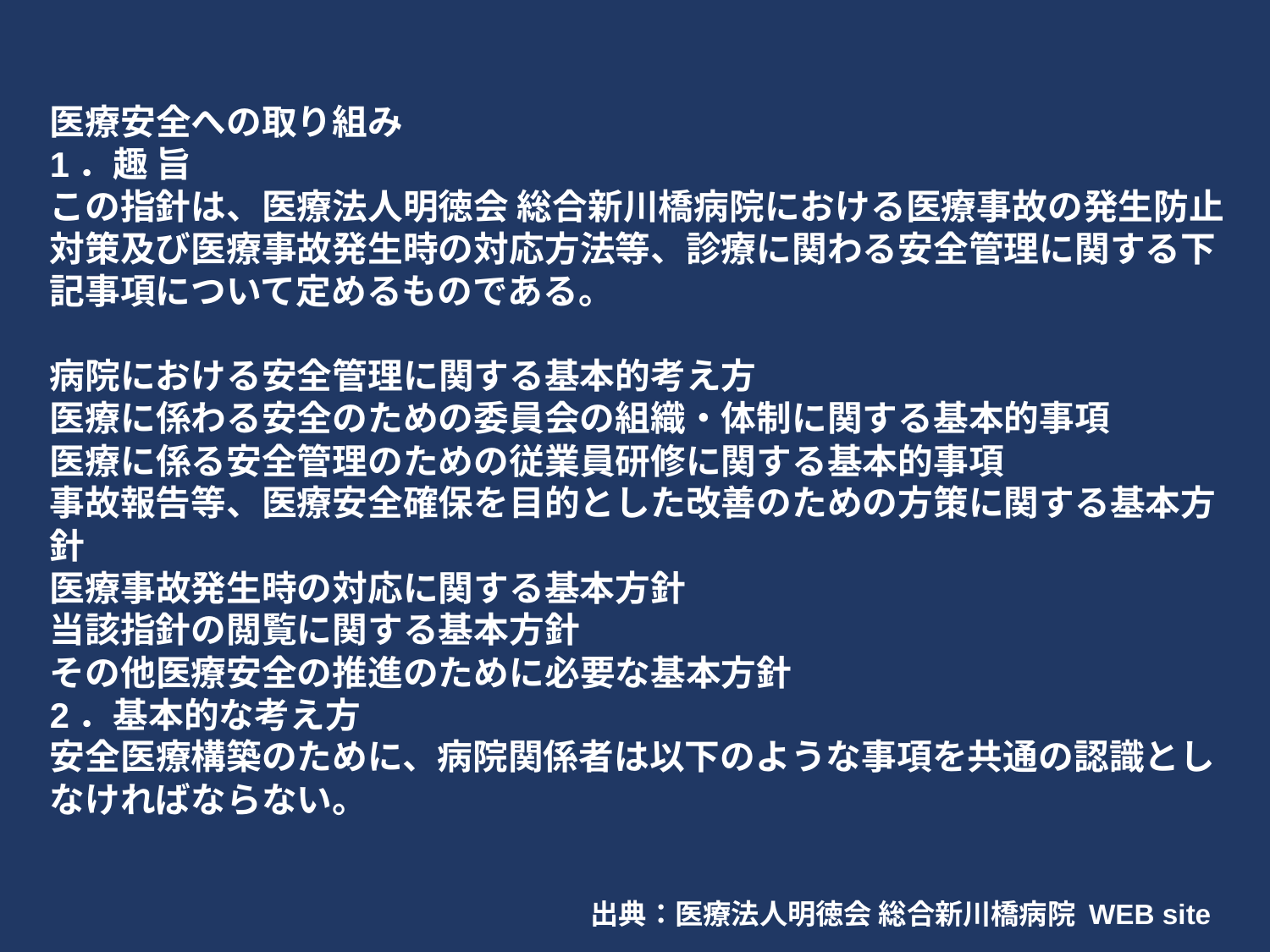

医療安全への取り組み
1．趣 旨
この指針は、医療法人明徳会 総合新川橋病院における医療事故の発生防止対策及び医療事故発生時の対応方法等、診療に関わる安全管理に関する下記事項について定めるものである。

病院における安全管理に関する基本的考え方
医療に係わる安全のための委員会の組織・体制に関する基本的事項
医療に係る安全管理のための従業員研修に関する基本的事項
事故報告等、医療安全確保を目的とした改善のための方策に関する基本方針
医療事故発生時の対応に関する基本方針
当該指針の閲覧に関する基本方針
その他医療安全の推進のために必要な基本方針
2．基本的な考え方
安全医療構築のために、病院関係者は以下のような事項を共通の認識としなければならない。

出典：医療法人明徳会 総合新川橋病院 WEB site